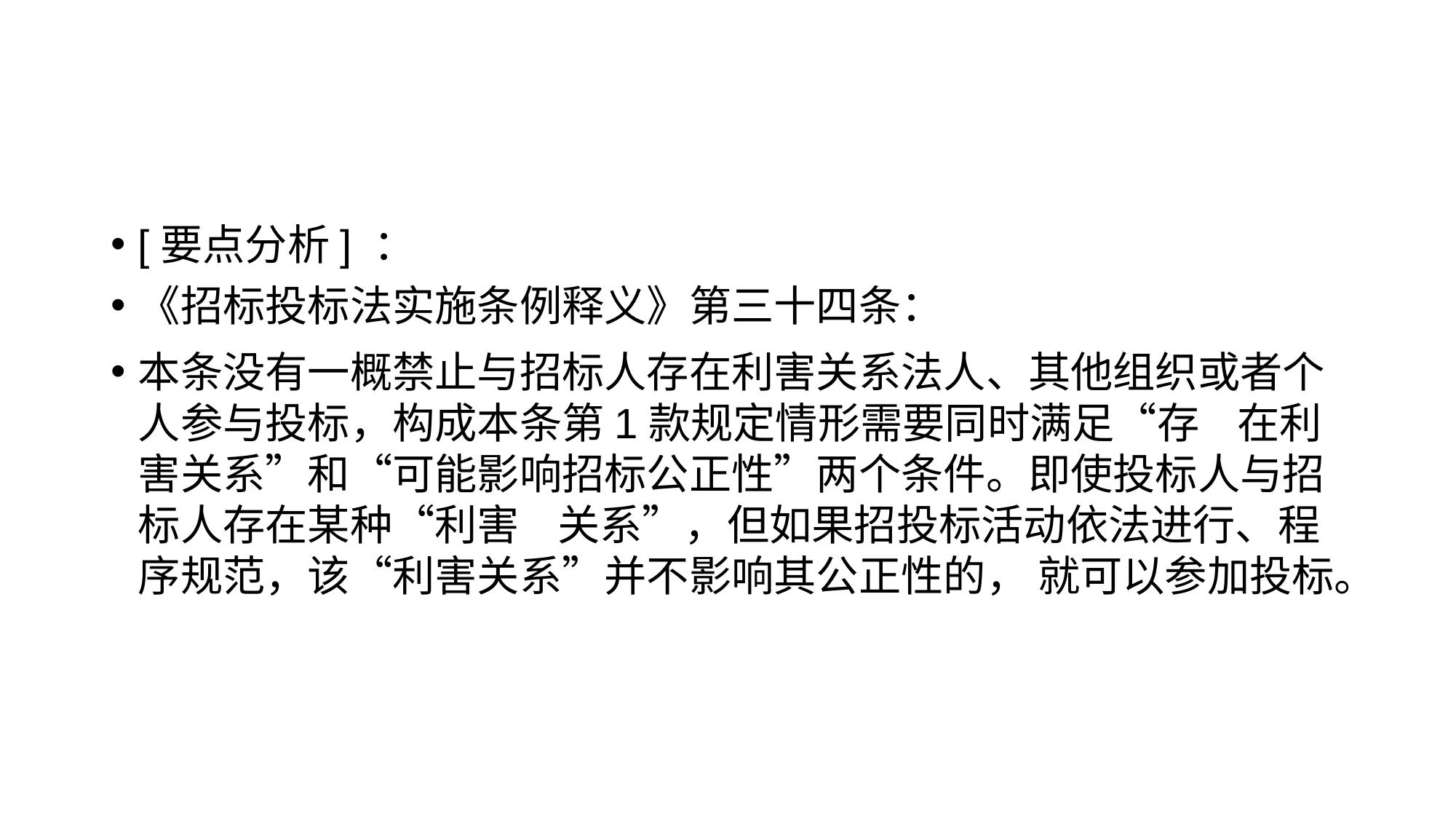

#
[要点分析] ：
《招标投标法实施条例释义》第三十四条：
本条没有一概禁止与招标人存在利害关系法人、其他组织或者个人参与投标，构成本条第1款规定情形需要同时满足“存    在利害关系”和“可能影响招标公正性”两个条件。即使投标人与招标人存在某种“利害    关系”，但如果招投标活动依法进行、程序规范，该“利害关系”并不影响其公正性的， 就可以参加投标。